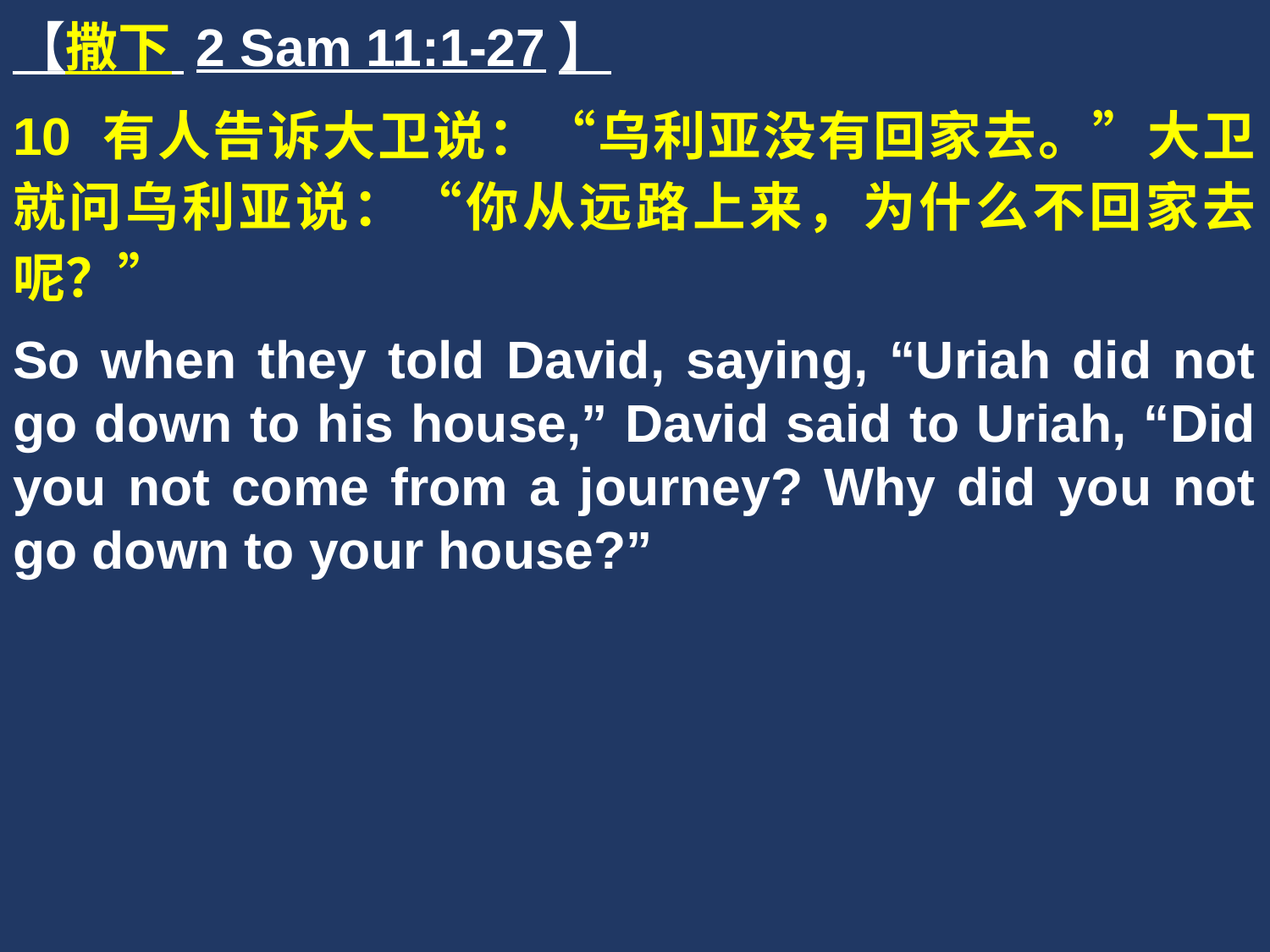

【撒下 2 Sam 11:1-27】
10 有人告诉大卫说：“乌利亚没有回家去。”大卫就问乌利亚说：“你从远路上来，为什么不回家去呢？”
So when they told David, saying, “Uriah did not go down to his house,” David said to Uriah, “Did you not come from a journey? Why did you not go down to your house?”